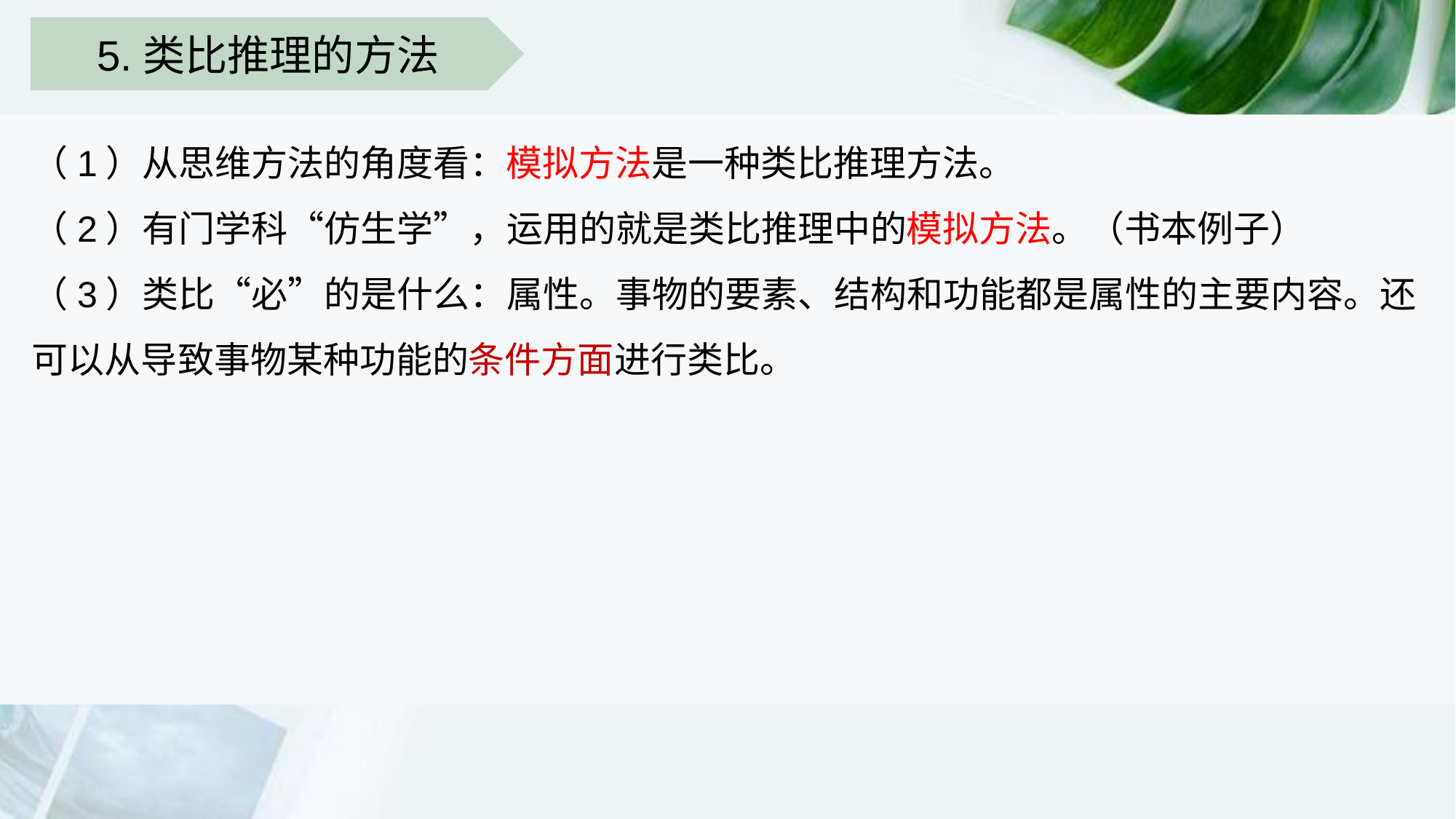

5.类比推理的方法
（1）从思维方法的角度看：模拟方法是一种类比推理方法。
（2）有门学科“仿生学”，运用的就是类比推理中的模拟方法。（书本例子）
（3）类比“必”的是什么：属性。事物的要素、结构和功能都是属性的主要内容。还可以从导致事物某种功能的条件方面进行类比。